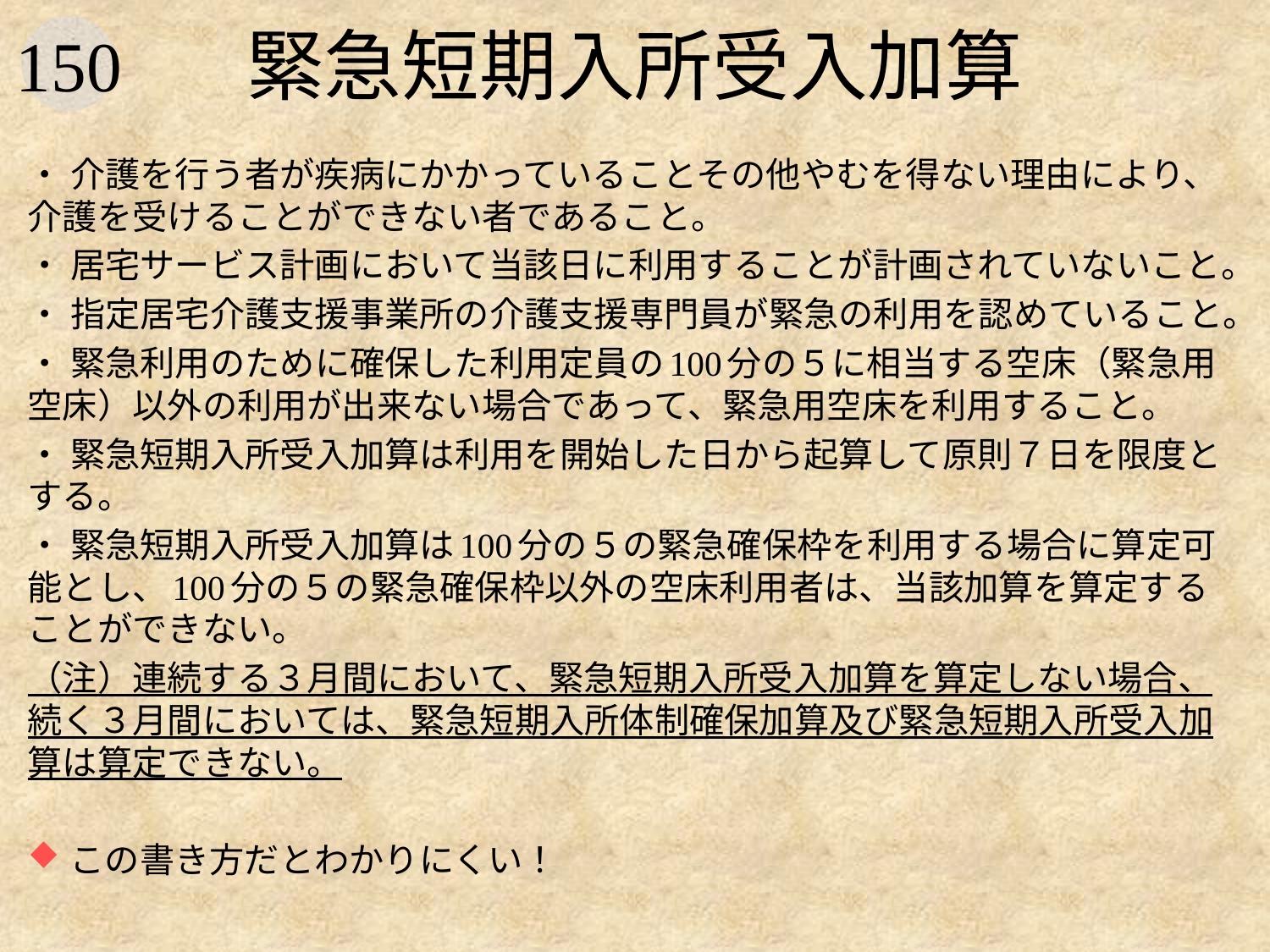

# 緊急短期入所受入加算
・ 介護を行う者が疾病にかかっていることその他やむを得ない理由により、介護を受けることができない者であること。
・ 居宅サービス計画において当該日に利用することが計画されていないこと。
・ 指定居宅介護支援事業所の介護支援専門員が緊急の利用を認めていること。
・ 緊急利用のために確保した利用定員の100分の５に相当する空床（緊急用空床）以外の利用が出来ない場合であって、緊急用空床を利用すること。
・ 緊急短期入所受入加算は利用を開始した日から起算して原則７日を限度とする。
・ 緊急短期入所受入加算は100分の５の緊急確保枠を利用する場合に算定可能とし、100分の５の緊急確保枠以外の空床利用者は、当該加算を算定することができない。
（注）連続する３月間において、緊急短期入所受入加算を算定しない場合、続く３月間においては、緊急短期入所体制確保加算及び緊急短期入所受入加算は算定できない。

この書き方だとわかりにくい！